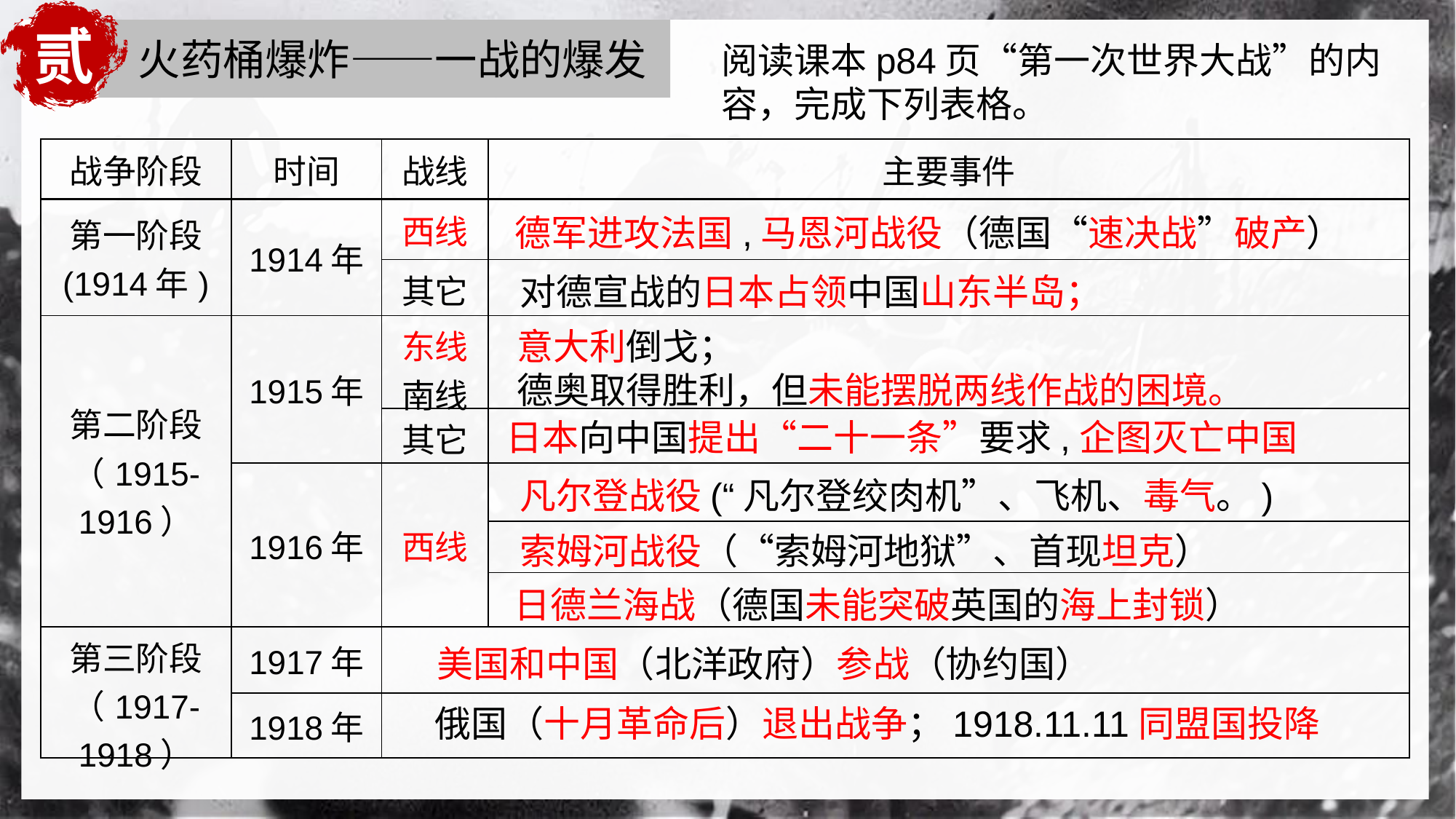

贰

  火药桶爆炸——一战的爆发
阅读课本p84页“第一次世界大战”的内容，完成下列表格。
| 战争阶段 | 时间 | 战线 | 主要事件 |
| --- | --- | --- | --- |
| 第一阶段 (1914年) | 1914年 | 西线 |  |
|  |  | 其它 |  |
| 第二阶段 （1915-1916） | 1915年 | 东线 南线 |  |
|  |  | 其它 |  |
|  | 1916年 | 西线 |  |
|  |  |  |  |
|  |  |  |  |
| 第三阶段 （1917-1918） | 1917年 |  |  |
|  | 1918年 |  |  |
德军进攻法国,马恩河战役（德国“速决战”破产）
对德宣战的日本占领中国山东半岛；
意大利倒戈；
德奥取得胜利，但未能摆脱两线作战的困境。
日本向中国提出“二十一条”要求,企图灭亡中国
凡尔登战役(“凡尔登绞肉机”、飞机、毒气。)
索姆河战役（“索姆河地狱”、首现坦克）
日德兰海战（德国未能突破英国的海上封锁）
美国和中国（北洋政府）参战（协约国）
俄国（十月革命后）退出战争；1918.11.11同盟国投降